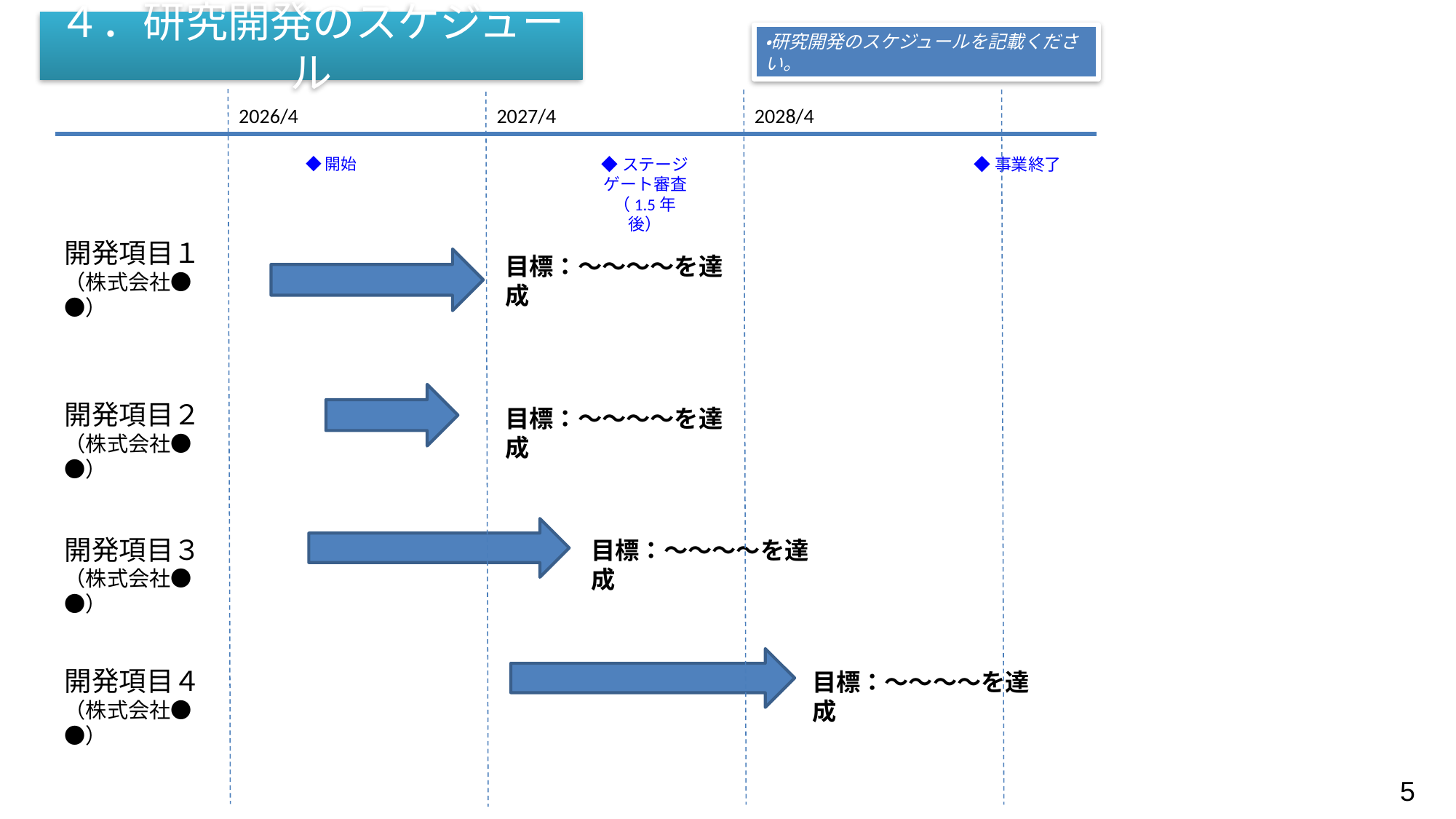

４．研究開発のスケジュール
・研究開発のスケジュールを記載ください。
2026/4
2027/4
2028/4
◆開始
◆ステージ
ゲート審査
（1.5年後）
◆事業終了
開発項目１
（株式会社●●）

目標：～～～～を達成

開発項目２
（株式会社●●）
目標：～～～～を達成

開発項目３
（株式会社●●）
目標：～～～～を達成

開発項目４
（株式会社●●）
目標：～～～～を達成
5